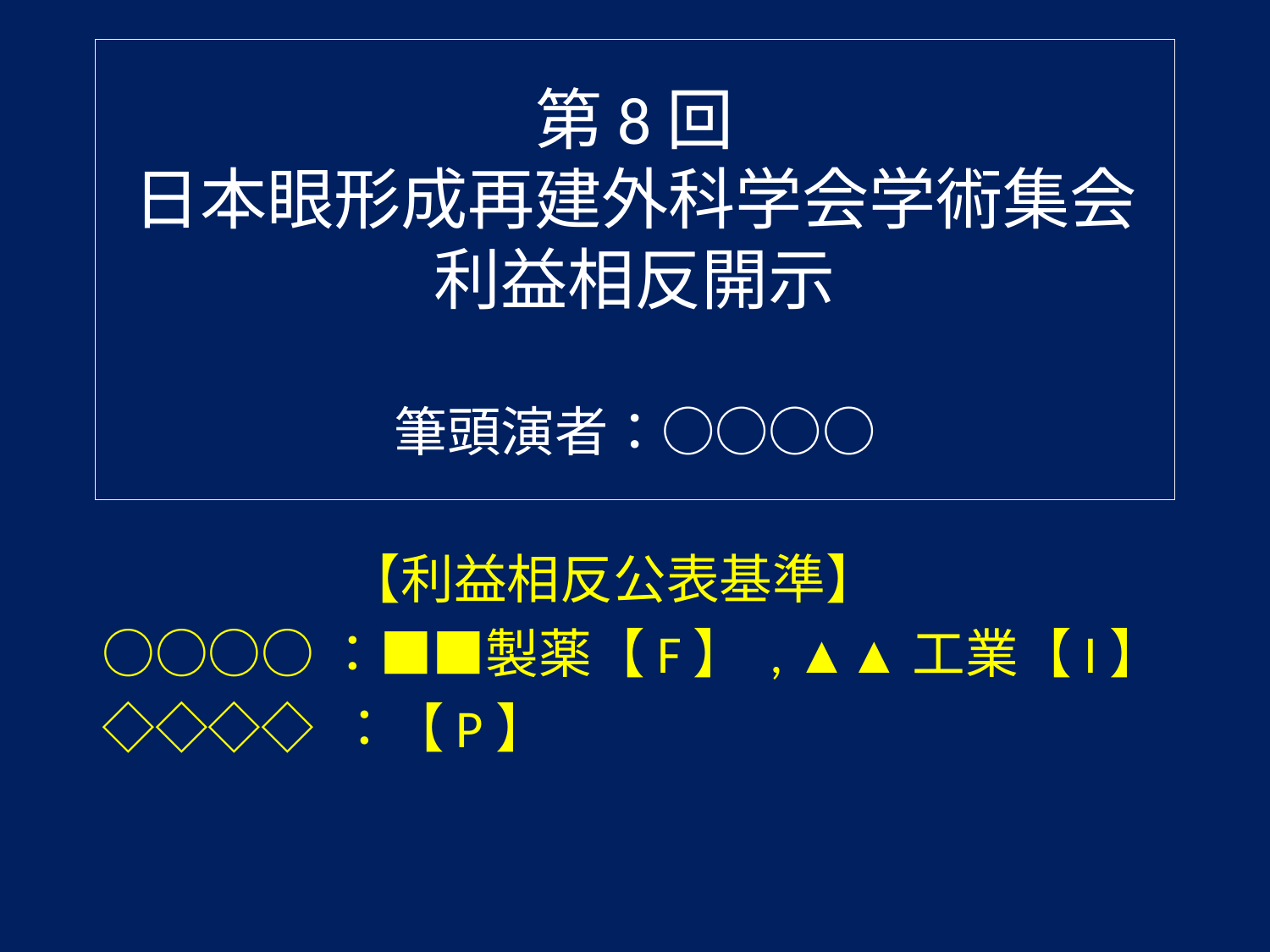

# 第8回 日本眼形成再建外科学会学術集会 利益相反開示 筆頭演者：○○○○
【利益相反公表基準】
○○○○：■■製薬【F】 , ▲▲工業【I】
◇◇◇◇ ：【P】